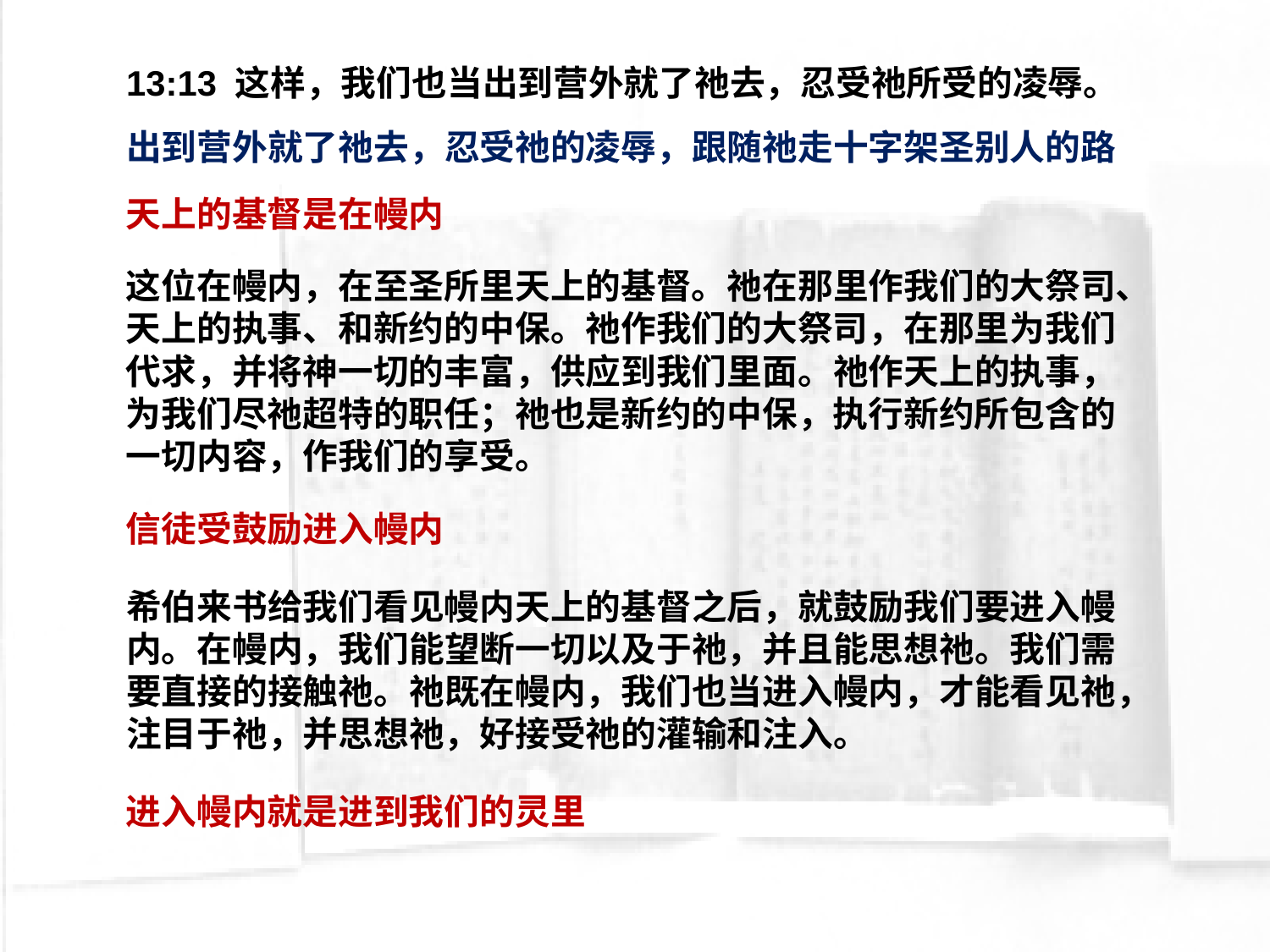

13:13 这样，我们也当出到营外就了祂去，忍受祂所受的凌辱。
出到营外就了祂去，忍受祂的凌辱，跟随祂走十字架圣别人的路
天上的基督是在幔内
这位在幔内，在至圣所里天上的基督。祂在那里作我们的大祭司、天上的执事、和新约的中保。祂作我们的大祭司，在那里为我们代求，并将神一切的丰富，供应到我们里面。祂作天上的执事，为我们尽祂超特的职任；祂也是新约的中保，执行新约所包含的一切内容，作我们的享受。
信徒受鼓励进入幔内
希伯来书给我们看见幔内天上的基督之后，就鼓励我们要进入幔内。在幔内，我们能望断一切以及于祂，并且能思想祂。我们需要直接的接触祂。祂既在幔内，我们也当进入幔内，才能看见祂，注目于祂，并思想祂，好接受祂的灌输和注入。
进入幔内就是进到我们的灵里